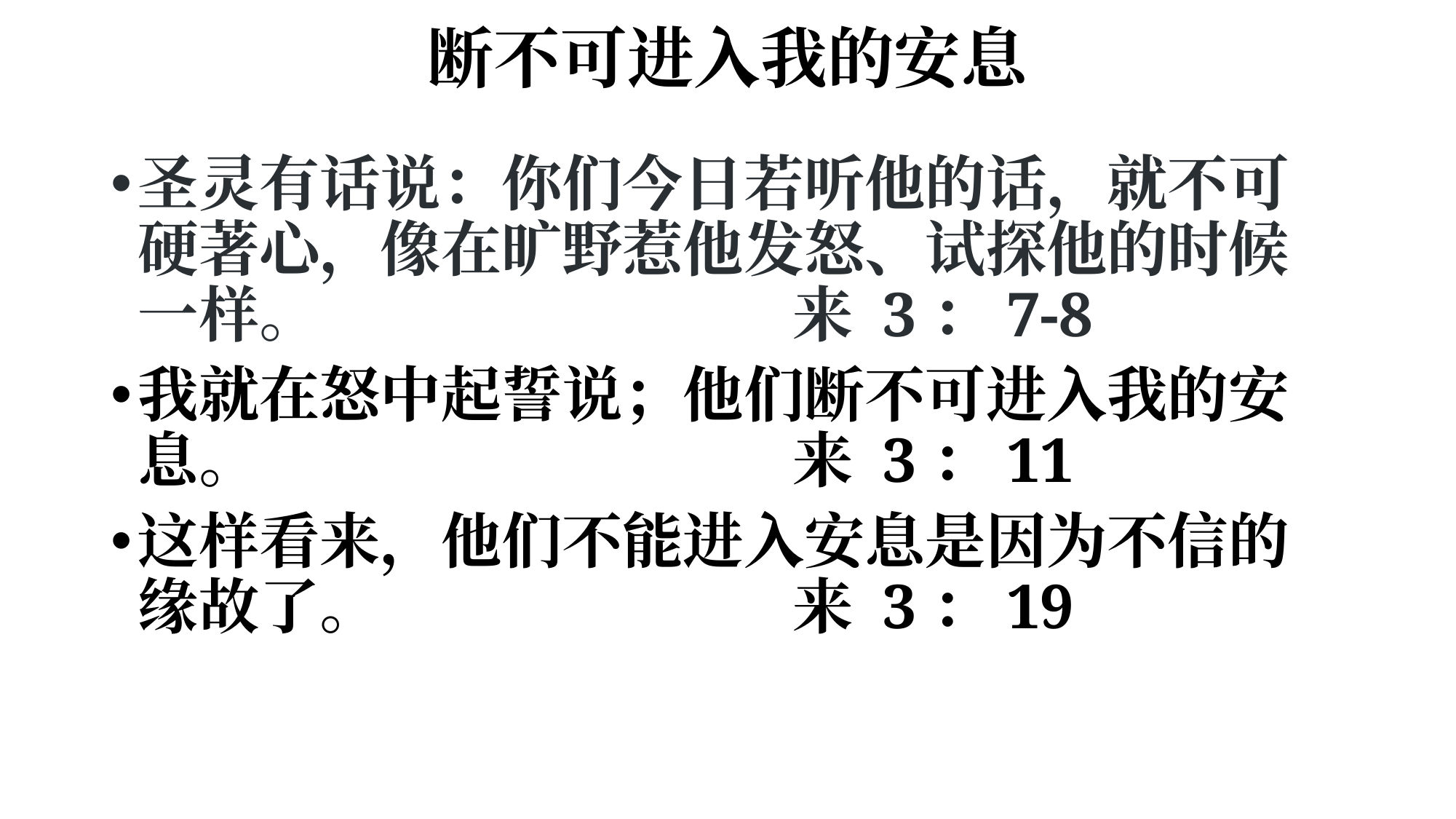

# 断不可进入我的安息
圣灵有话说：你们今日若听他的话，就不可硬著心，像在旷野惹他发怒、试探他的时候一样。					来 3：7-8
我就在怒中起誓说；他们断不可进入我的安息。 					来 3：11
这样看来，他们不能进入安息是因为不信的缘故了。 				来 3：19